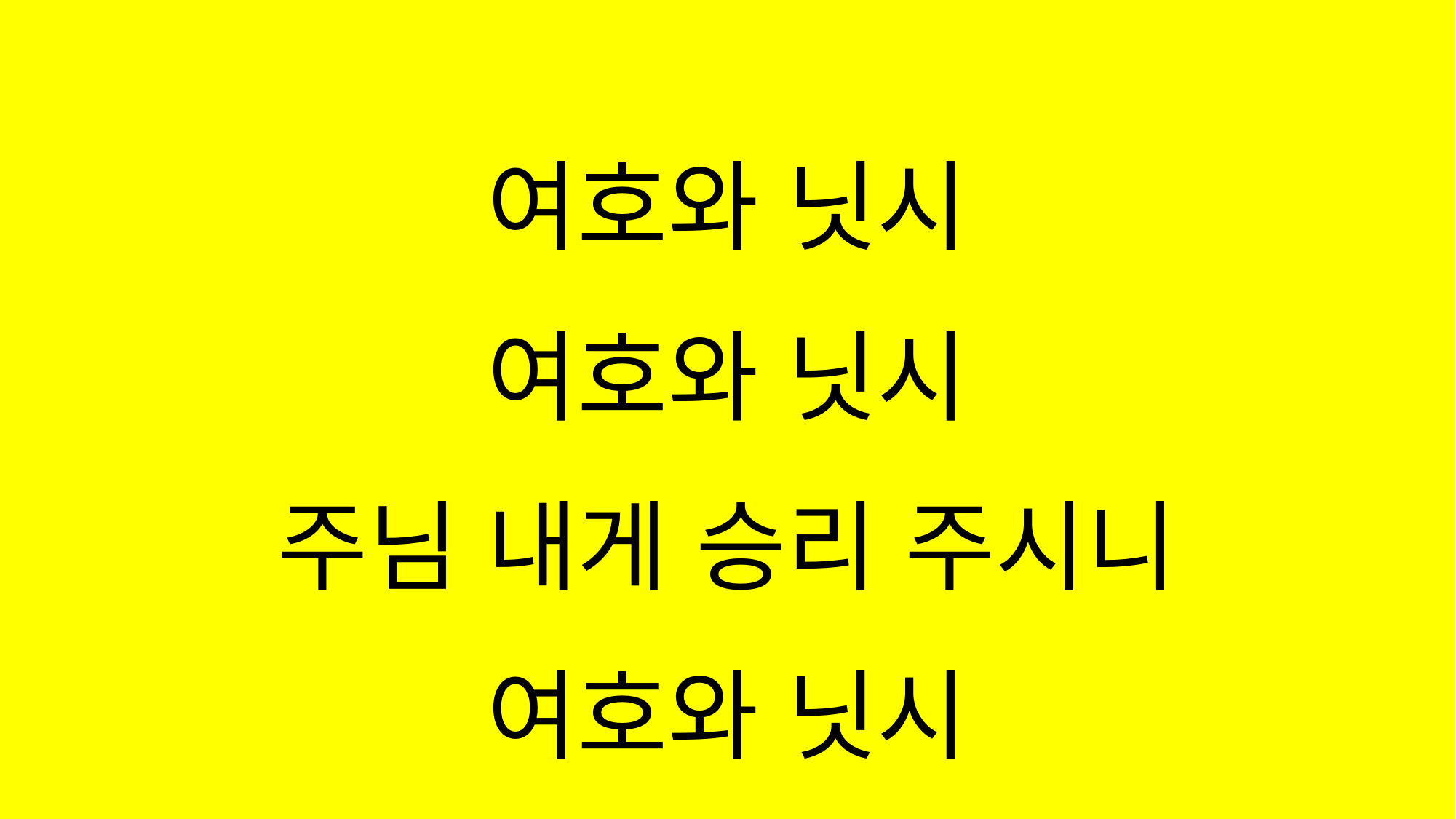

#
여호와 닛시

여호와 닛시

주님 내게 승리 주시니

여호와 닛시